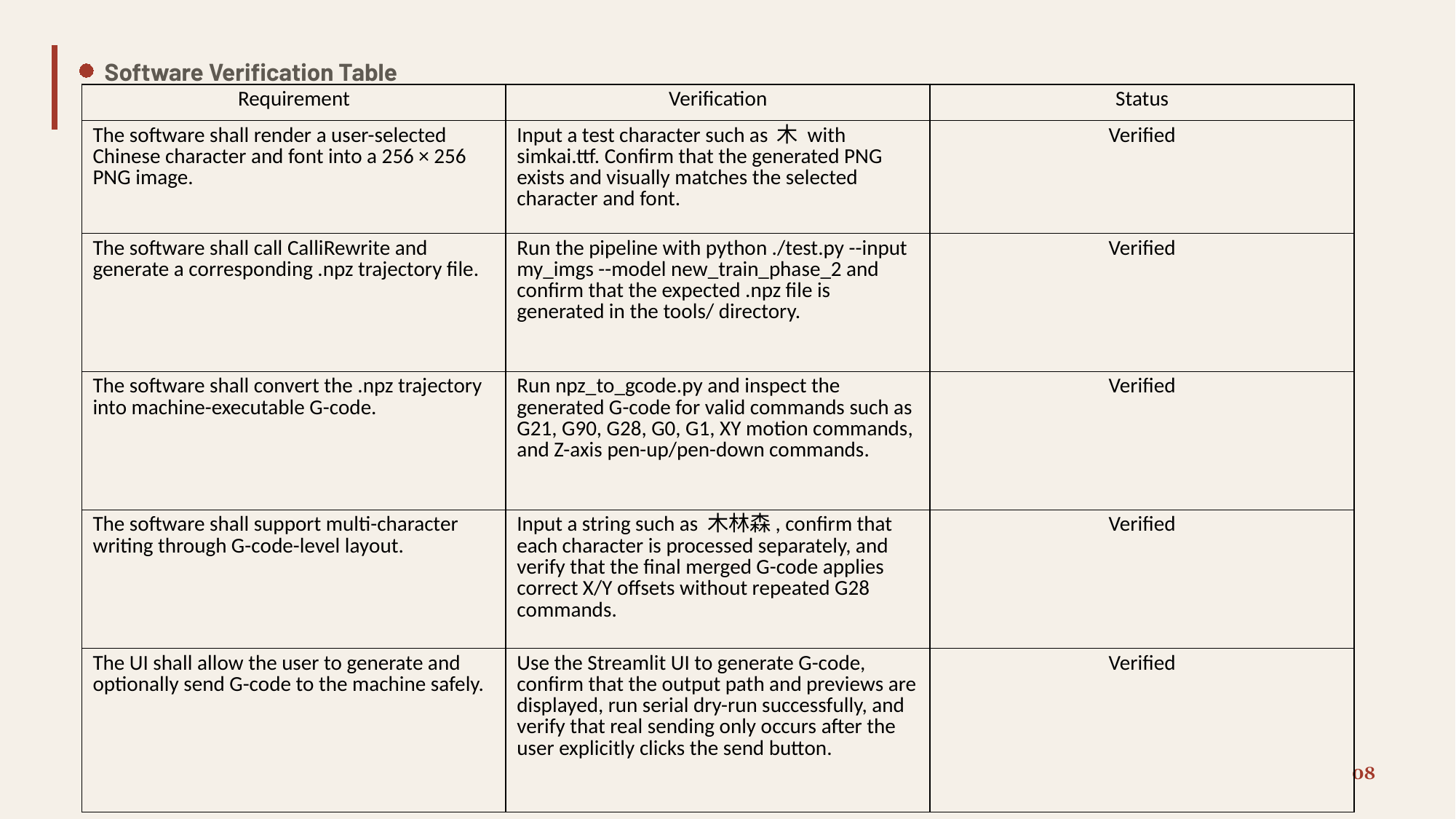

Software Verification Table

| Requirement | Verification | Status |
| --- | --- | --- |
| The software shall render a user-selected Chinese character and font into a 256 × 256 PNG image. | Input a test character such as 木 with simkai.ttf. Confirm that the generated PNG exists and visually matches the selected character and font. | Verified |
| The software shall call CalliRewrite and generate a corresponding .npz trajectory file. | Run the pipeline with python ./test.py --input my\_imgs --model new\_train\_phase\_2 and confirm that the expected .npz file is generated in the tools/ directory. | Verified |
| The software shall convert the .npz trajectory into machine-executable G-code. | Run npz\_to\_gcode.py and inspect the generated G-code for valid commands such as G21, G90, G28, G0, G1, XY motion commands, and Z-axis pen-up/pen-down commands. | Verified |
| The software shall support multi-character writing through G-code-level layout. | Input a string such as 木林森, confirm that each character is processed separately, and verify that the final merged G-code applies correct X/Y offsets without repeated G28 commands. | Verified |
| The UI shall allow the user to generate and optionally send G-code to the machine safely. | Use the Streamlit UI to generate G-code, confirm that the output path and previews are displayed, run serial dry-run successfully, and verify that real sending only occurs after the user explicitly clicks the send button. | Verified |

08